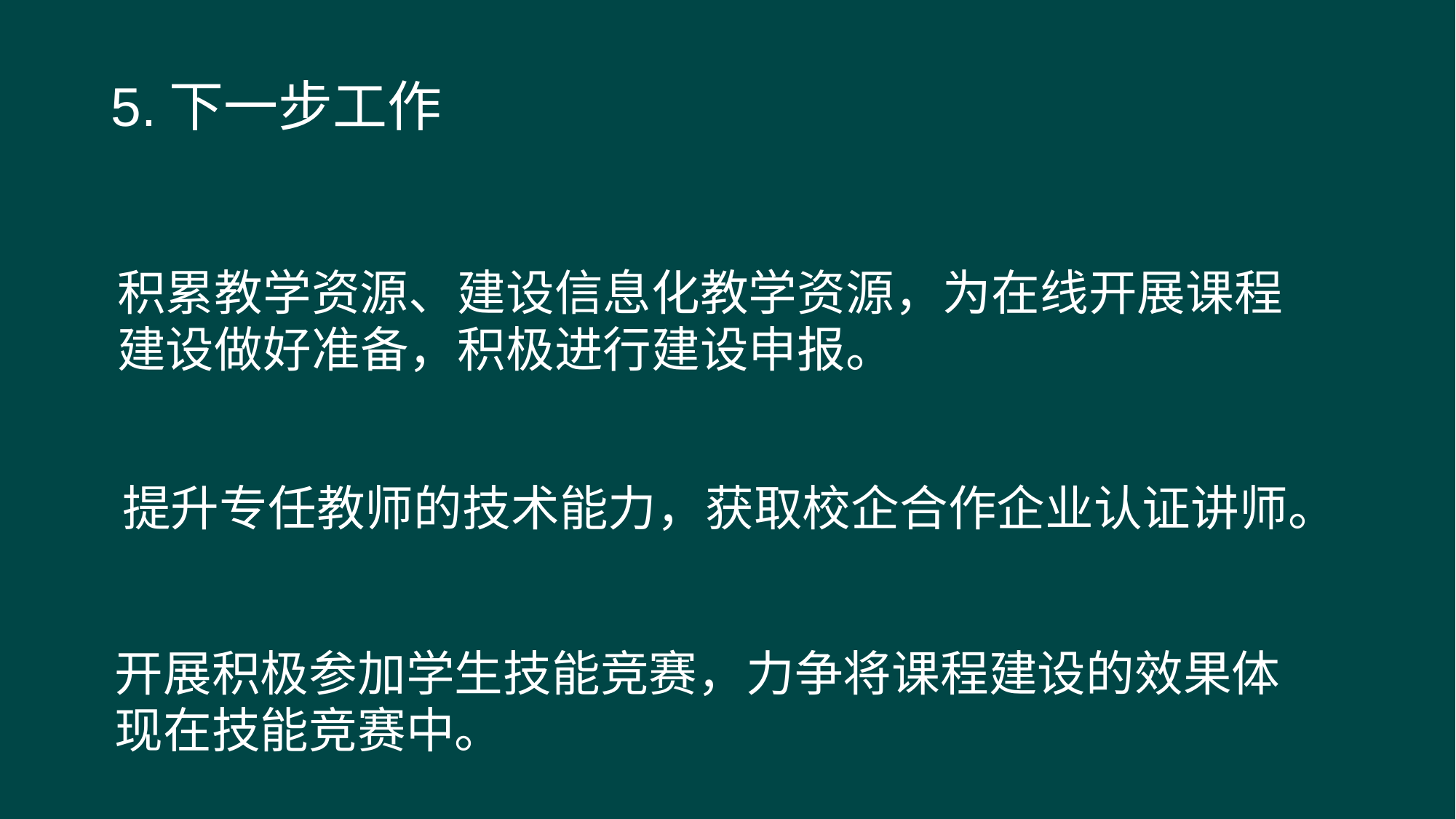

5.下一步工作
积累教学资源、建设信息化教学资源，为在线开展课程
建设做好准备，积极进行建设申报。
提升专任教师的技术能力，获取校企合作企业认证讲师。
开展积极参加学生技能竞赛，力争将课程建设的效果体
现在技能竞赛中。